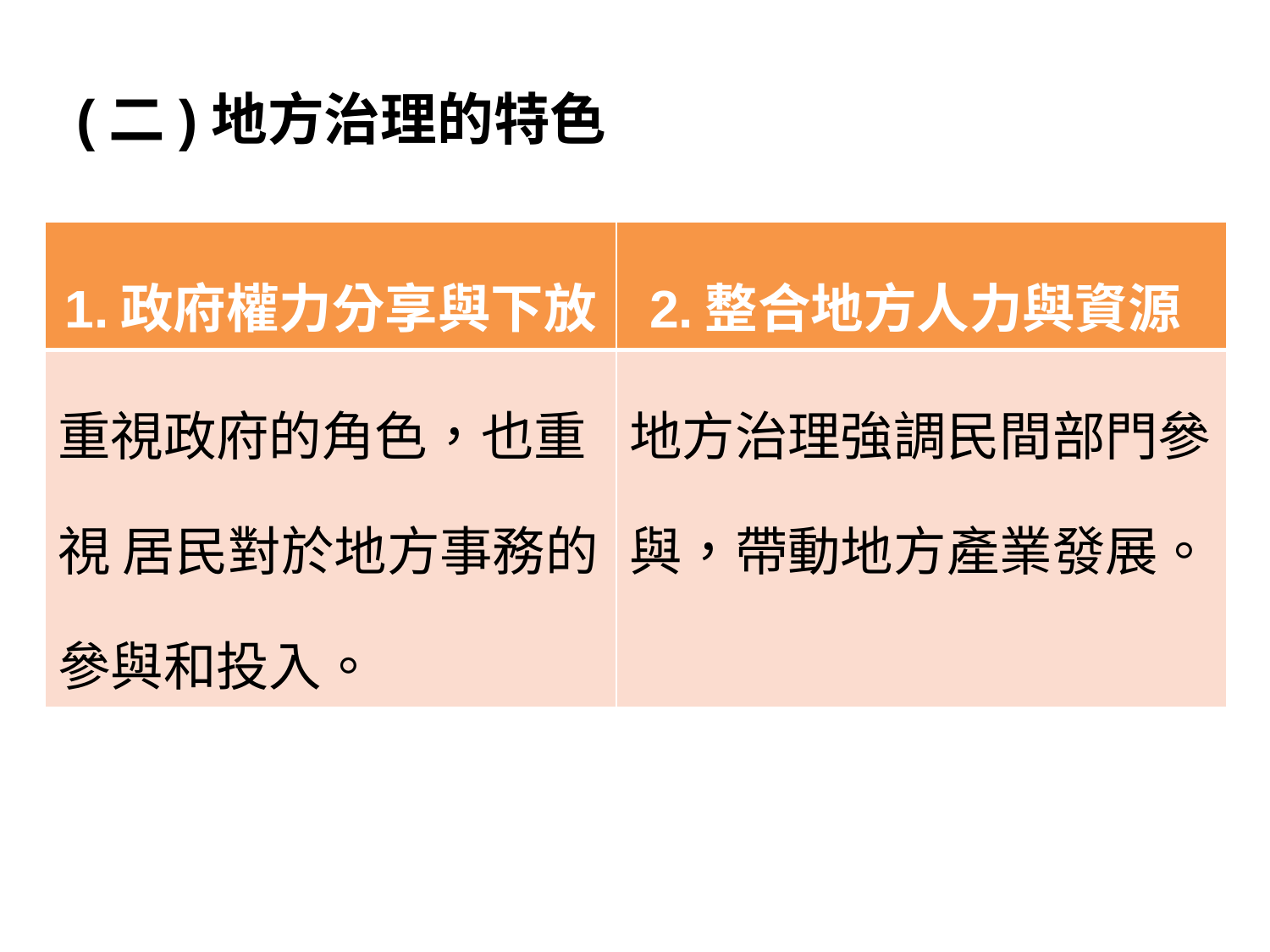

# (二)地方治理的特色
| 1.政府權力分享與下放 | 2.整合地方人力與資源 |
| --- | --- |
| 重視政府的角色，也重視 居民對於地方事務的參與和投入。 | 地方治理強調民間部門參與，帶動地方產業發展。 |